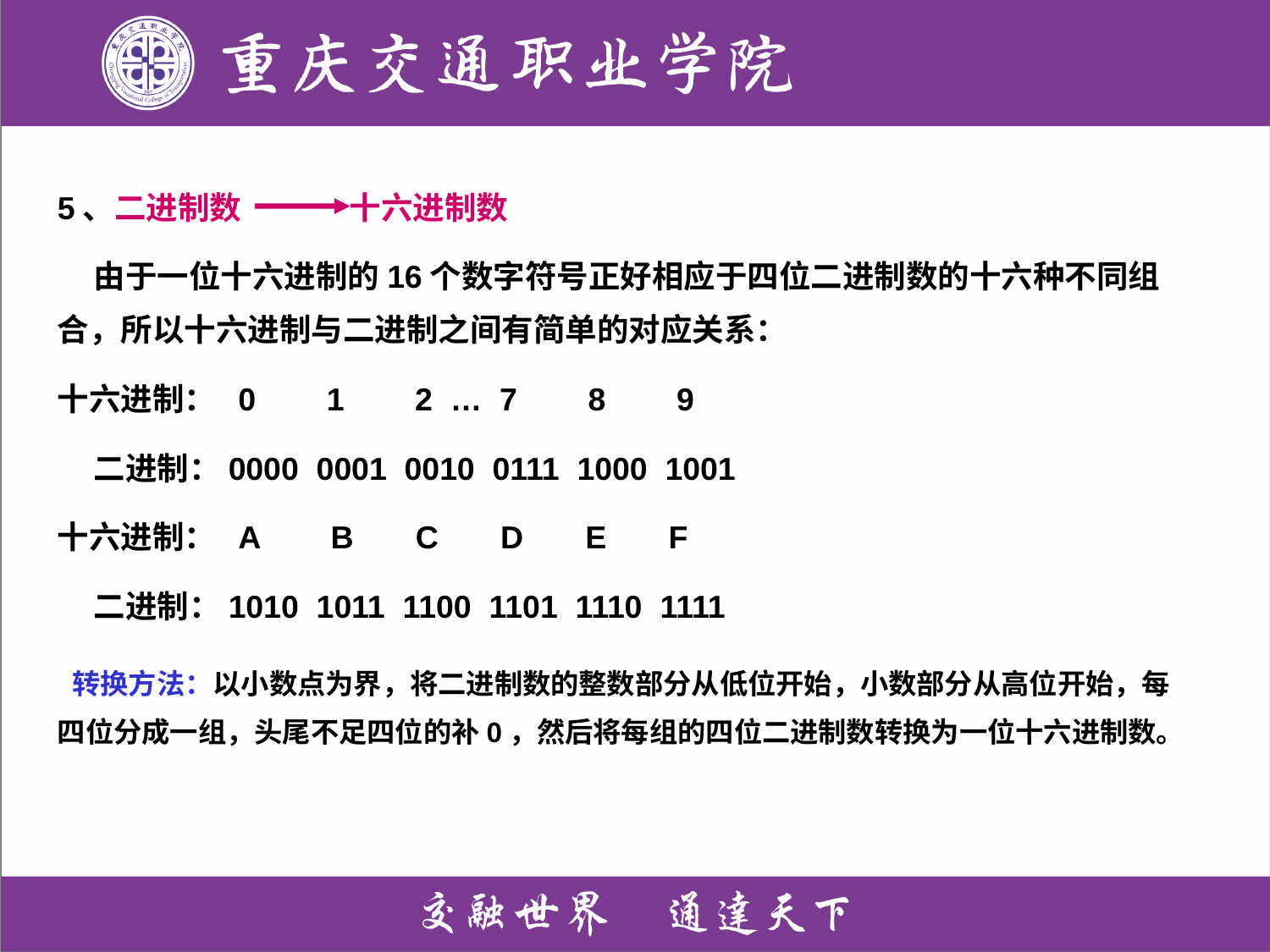

5、二进制数               十六进制数
    由于一位十六进制的16个数字符号正好相应于四位二进制数的十六种不同组合，所以十六进制与二进制之间有简单的对应关系：
十六进制：  0        1        2  …  7        8        9
    二进制：0000  0001  0010  0111  1000  1001
十六进制：  A        B       C       D       E       F
    二进制：1010  1011  1100  1101  1110  1111
 转换方法：以小数点为界，将二进制数的整数部分从低位开始，小数部分从高位开始，每四位分成一组，头尾不足四位的补0，然后将每组的四位二进制数转换为一位十六进制数。